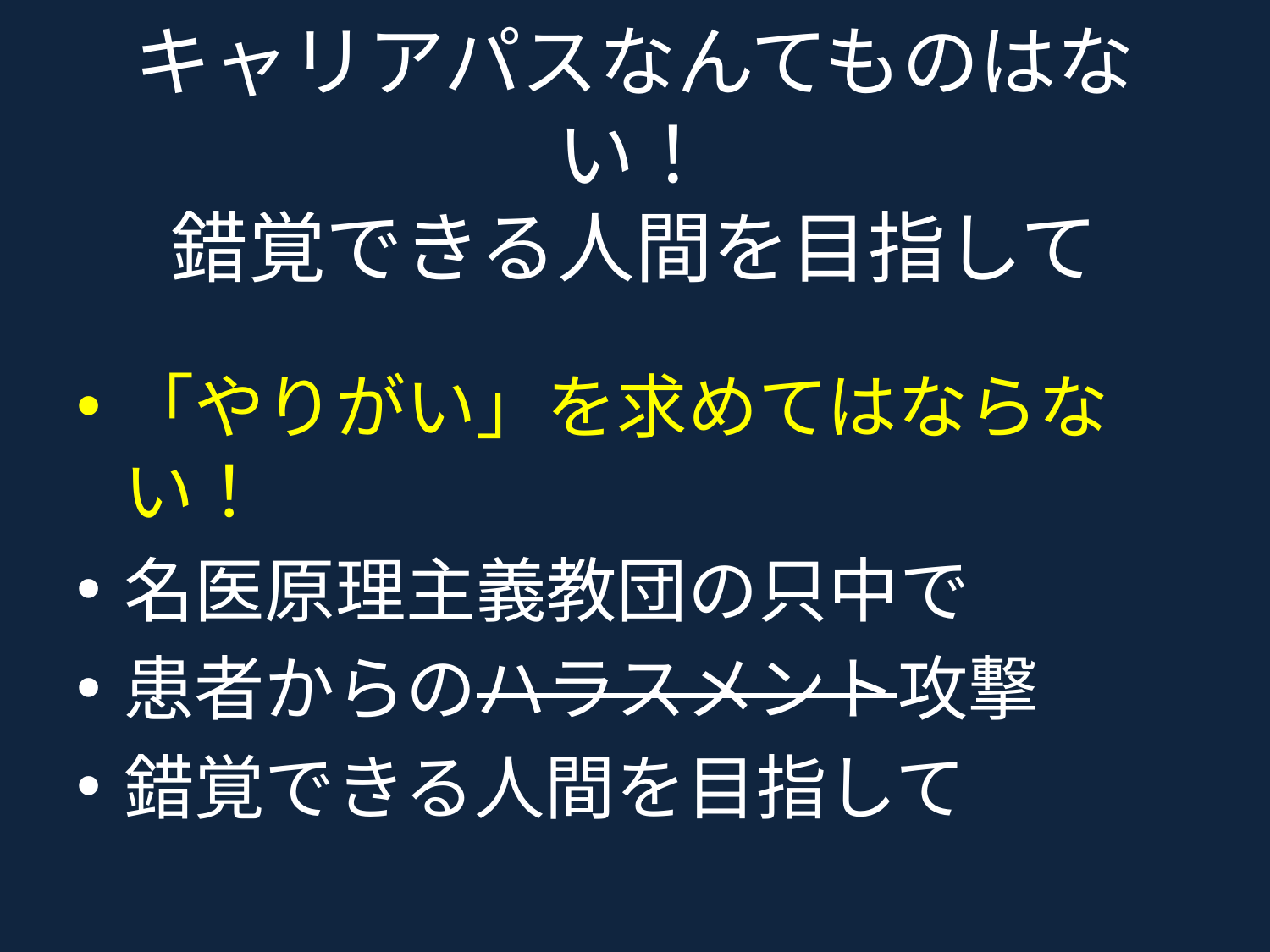

# キャリアパスなんてものはない！ 錯覚できる人間を目指して
「やりがい」を求めてはならない！
名医原理主義教団の只中で
患者からのハラスメント攻撃
錯覚できる人間を目指して